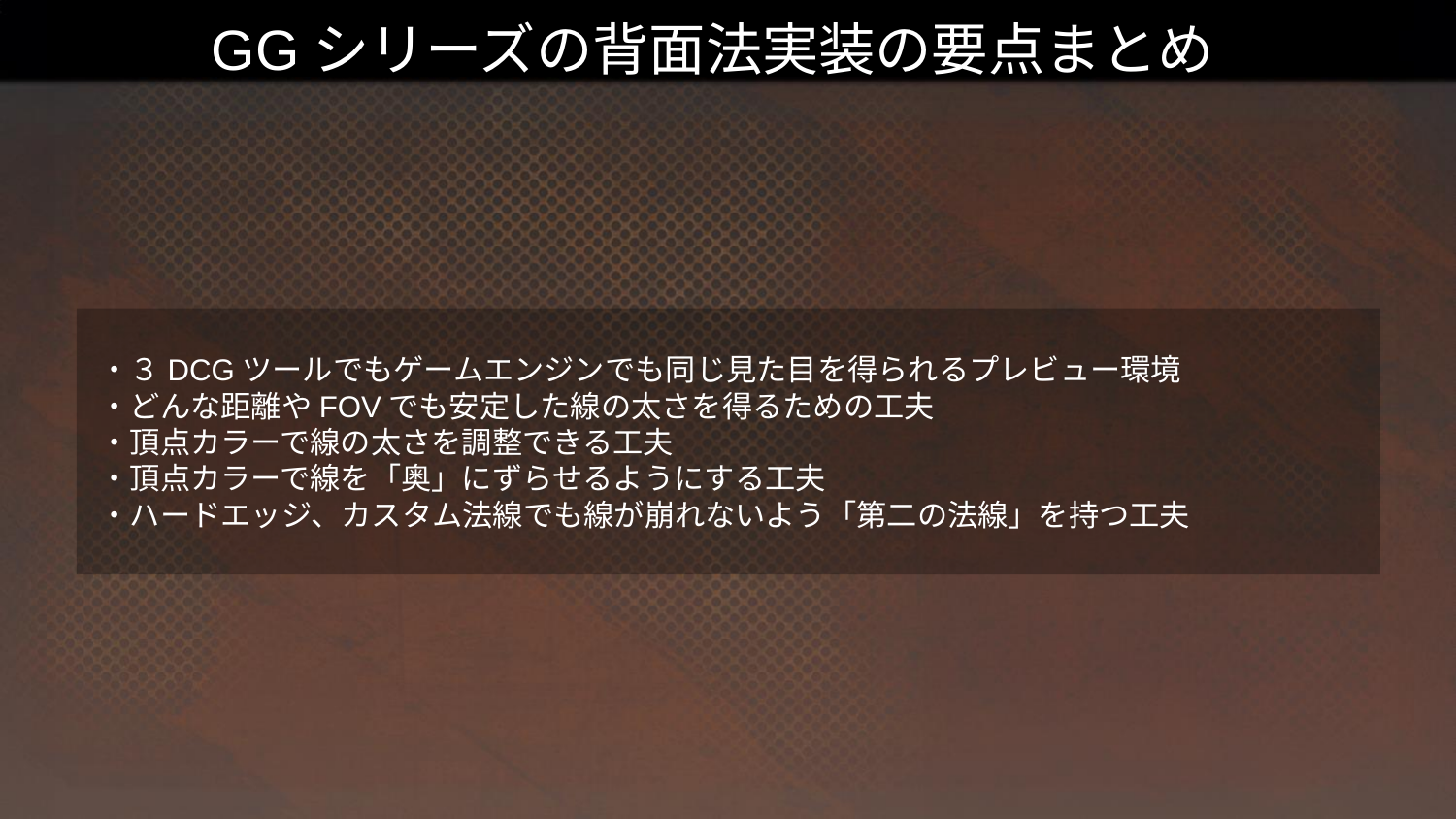

# GGシリーズの背面法実装の要点まとめ

・３DCGツールでもゲームエンジンでも同じ見た目を得られるプレビュー環境
・どんな距離やFOVでも安定した線の太さを得るための工夫
・頂点カラーで線の太さを調整できる工夫
・頂点カラーで線を「奥」にずらせるようにする工夫
・ハードエッジ、カスタム法線でも線が崩れないよう「第二の法線」を持つ工夫